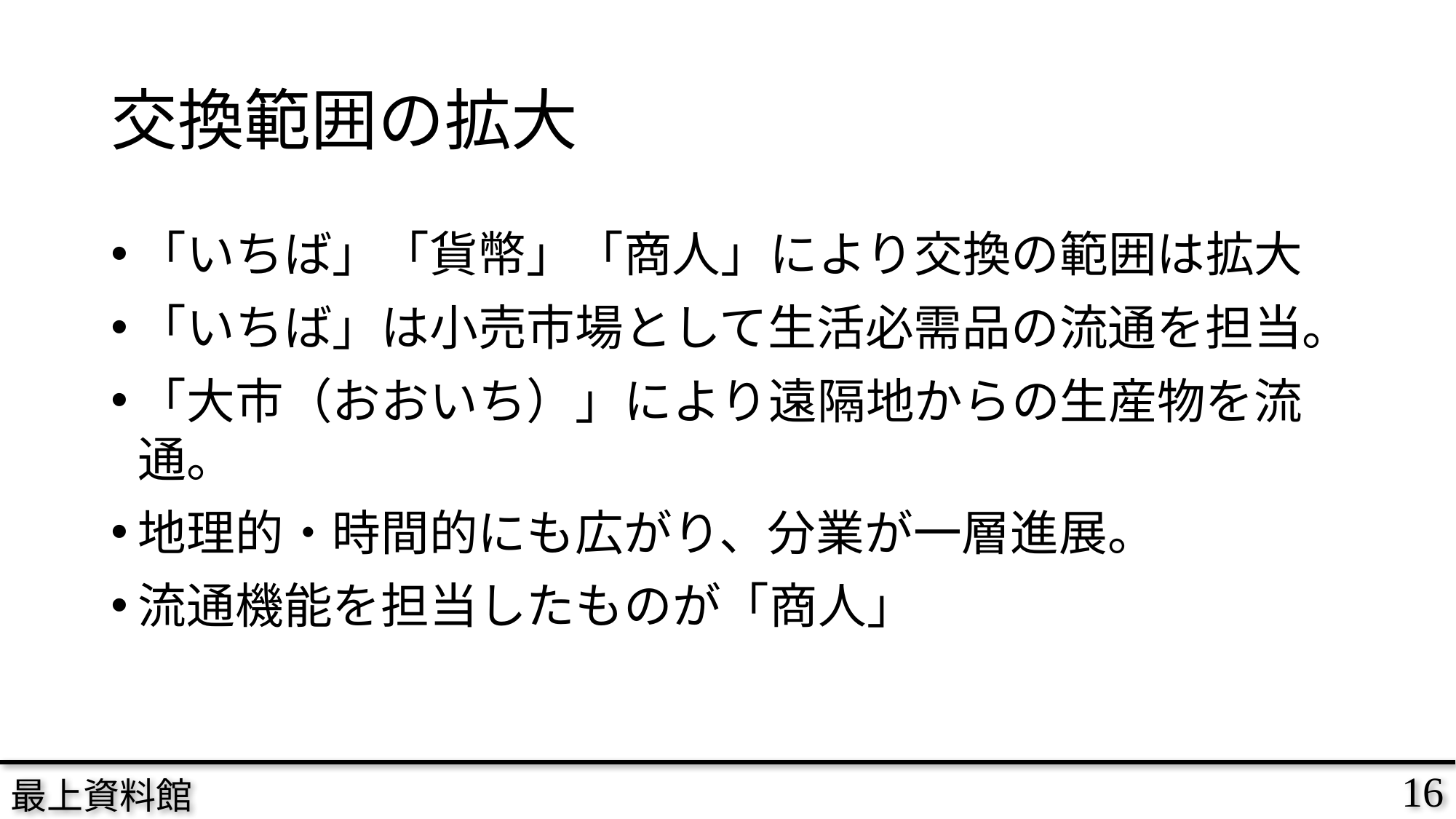

# 交換範囲の拡大
「いちば」「貨幣」「商人」により交換の範囲は拡大
「いちば」は小売市場として生活必需品の流通を担当。
「大市（おおいち）」により遠隔地からの生産物を流通。
地理的・時間的にも広がり、分業が一層進展。
流通機能を担当したものが「商人」